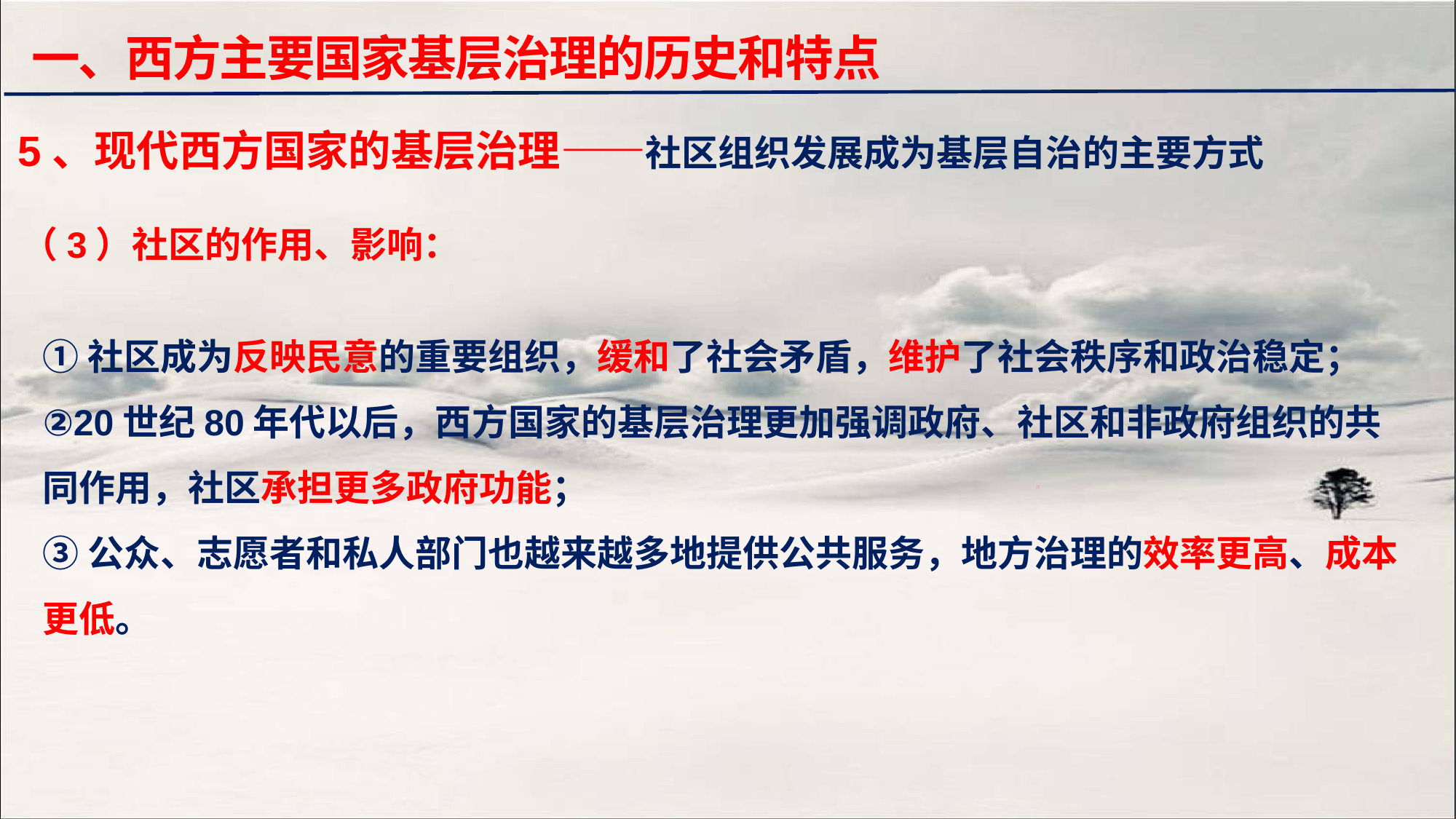

一、西方主要国家基层治理的历史和特点
5、现代西方国家的基层治理——社区组织发展成为基层自治的主要方式
（3）社区的作用、影响：
①社区成为反映民意的重要组织，缓和了社会矛盾，维护了社会秩序和政治稳定；
②20世纪80年代以后，西方国家的基层治理更加强调政府、社区和非政府组织的共同作用，社区承担更多政府功能；
③公众、志愿者和私人部门也越来越多地提供公共服务，地方治理的效率更高、成本更低。